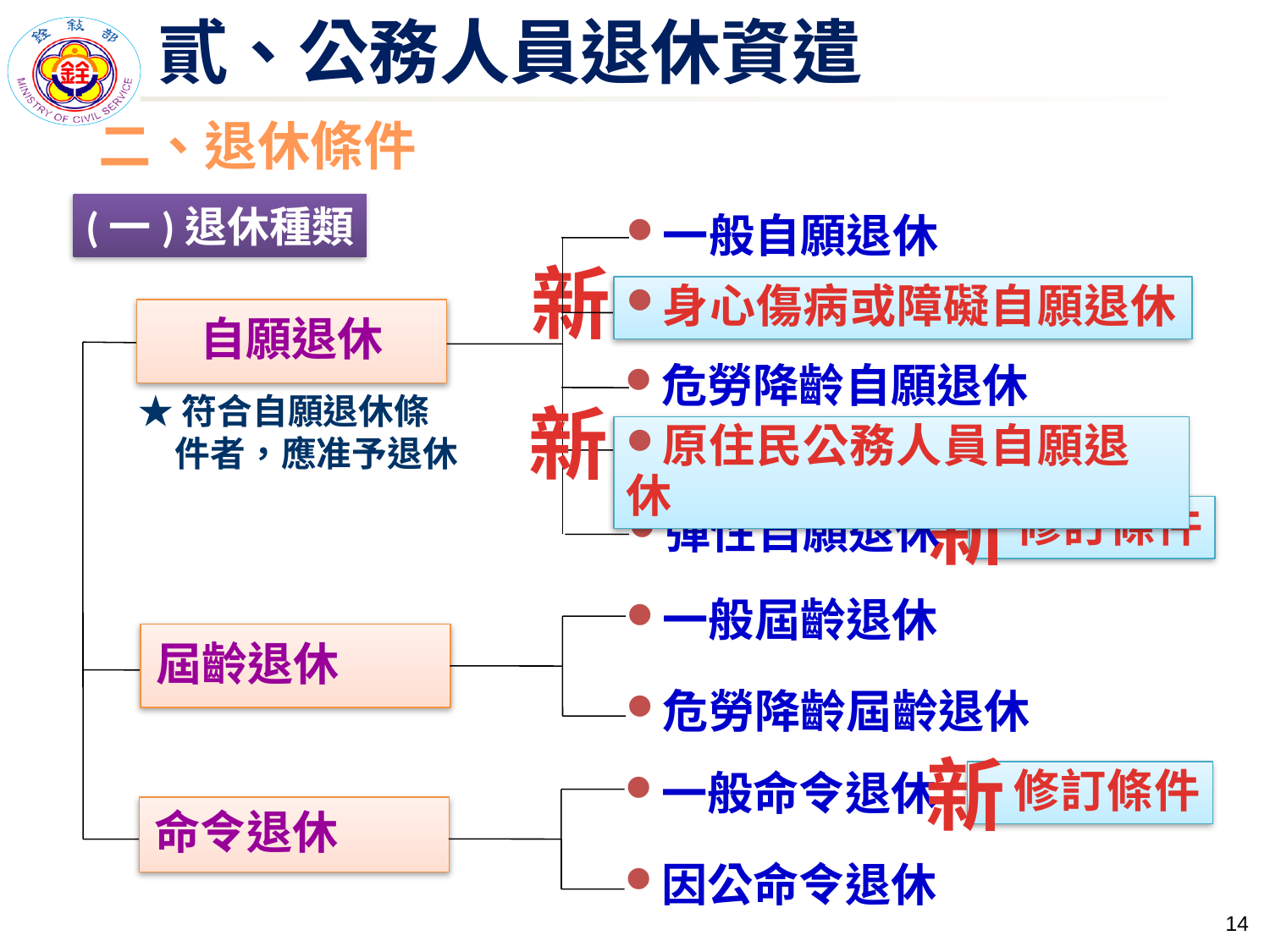

# 貳、公務人員退休資遣
二、退休條件
(一)退休種類
一般自願退休

身心傷病或障礙自願退休
自願退休

危勞降齡自願退休
新

原住民公務人員自願退休

彈性自願退休

一般屆齡退休

屆齡退休
制度轉換

危勞降齡屆齡退休

一般命令退休

命令退休

因公命令退休

新
修訂條件
★符合自願退休條件者，應准予退休
新
新
修訂條件
14